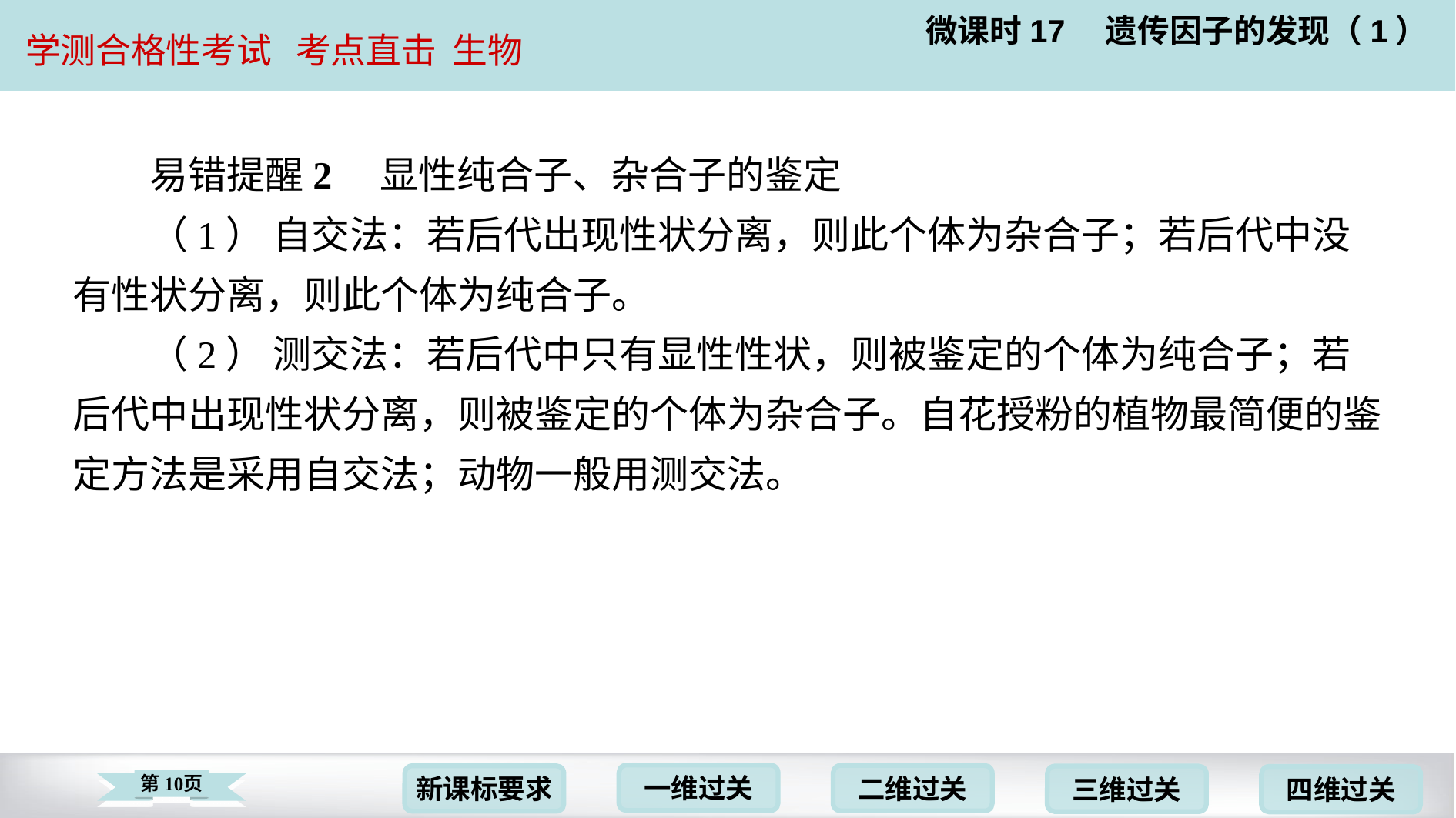

易错提醒2　显性纯合子、杂合子的鉴定
（1） 自交法：若后代出现性状分离，则此个体为杂合子；若后代中没有性状分离，则此个体为纯合子。
（2） 测交法：若后代中只有显性性状，则被鉴定的个体为纯合子；若后代中出现性状分离，则被鉴定的个体为杂合子。自花授粉的植物最简便的鉴定方法是采用自交法；动物一般用测交法。